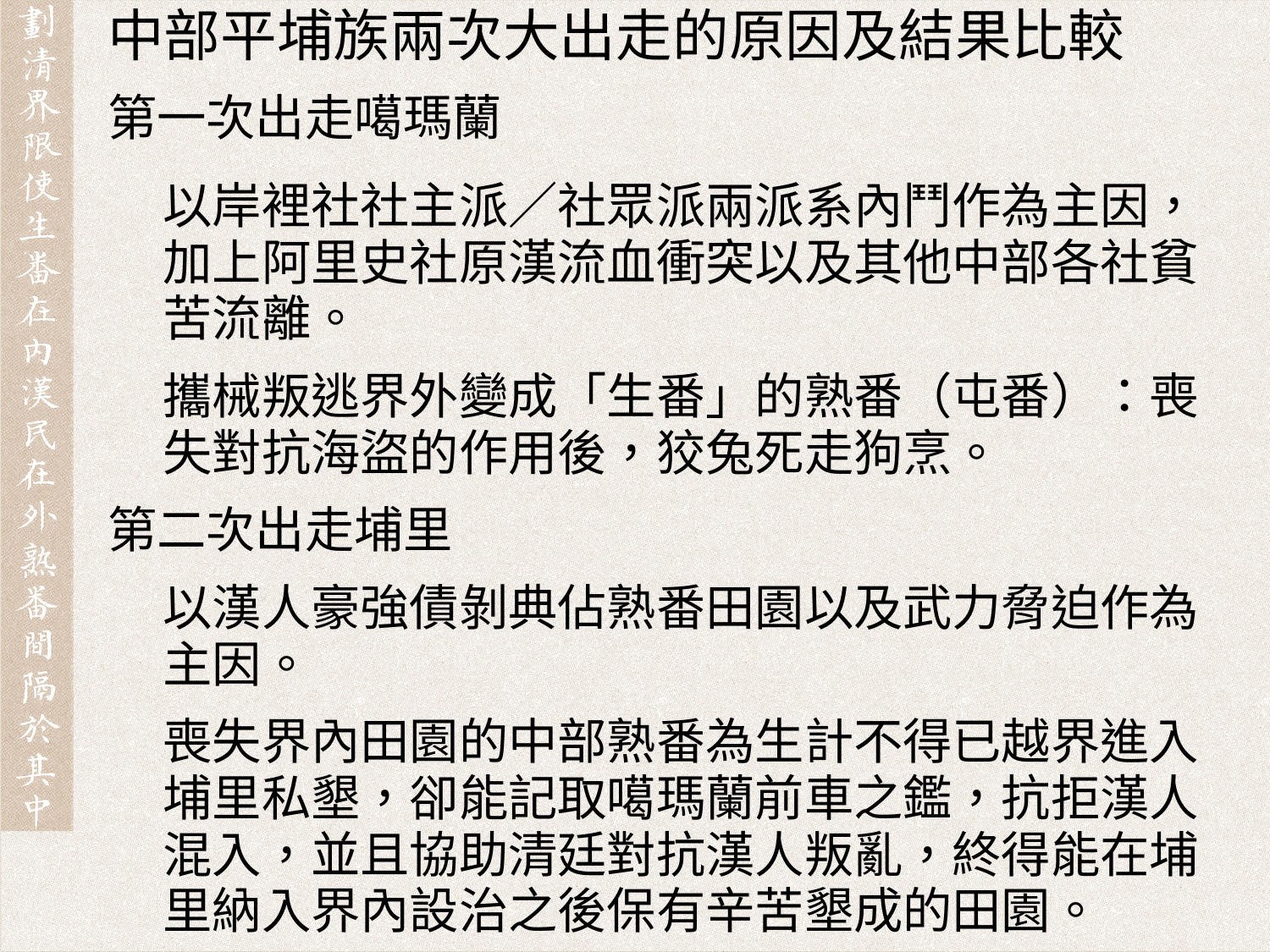

中部平埔族兩次大出走的原因及結果比較
第一次出走噶瑪蘭
以岸裡社社主派／社眾派兩派系內鬥作為主因，加上阿里史社原漢流血衝突以及其他中部各社貧苦流離。
攜械叛逃界外變成「生番」的熟番（屯番）：喪失對抗海盜的作用後，狡兔死走狗烹。
第二次出走埔里
以漢人豪強債剝典佔熟番田園以及武力脅迫作為主因。
喪失界內田園的中部熟番為生計不得已越界進入埔里私墾，卻能記取噶瑪蘭前車之鑑，抗拒漢人混入，並且協助清廷對抗漢人叛亂，終得能在埔里納入界內設治之後保有辛苦墾成的田園。